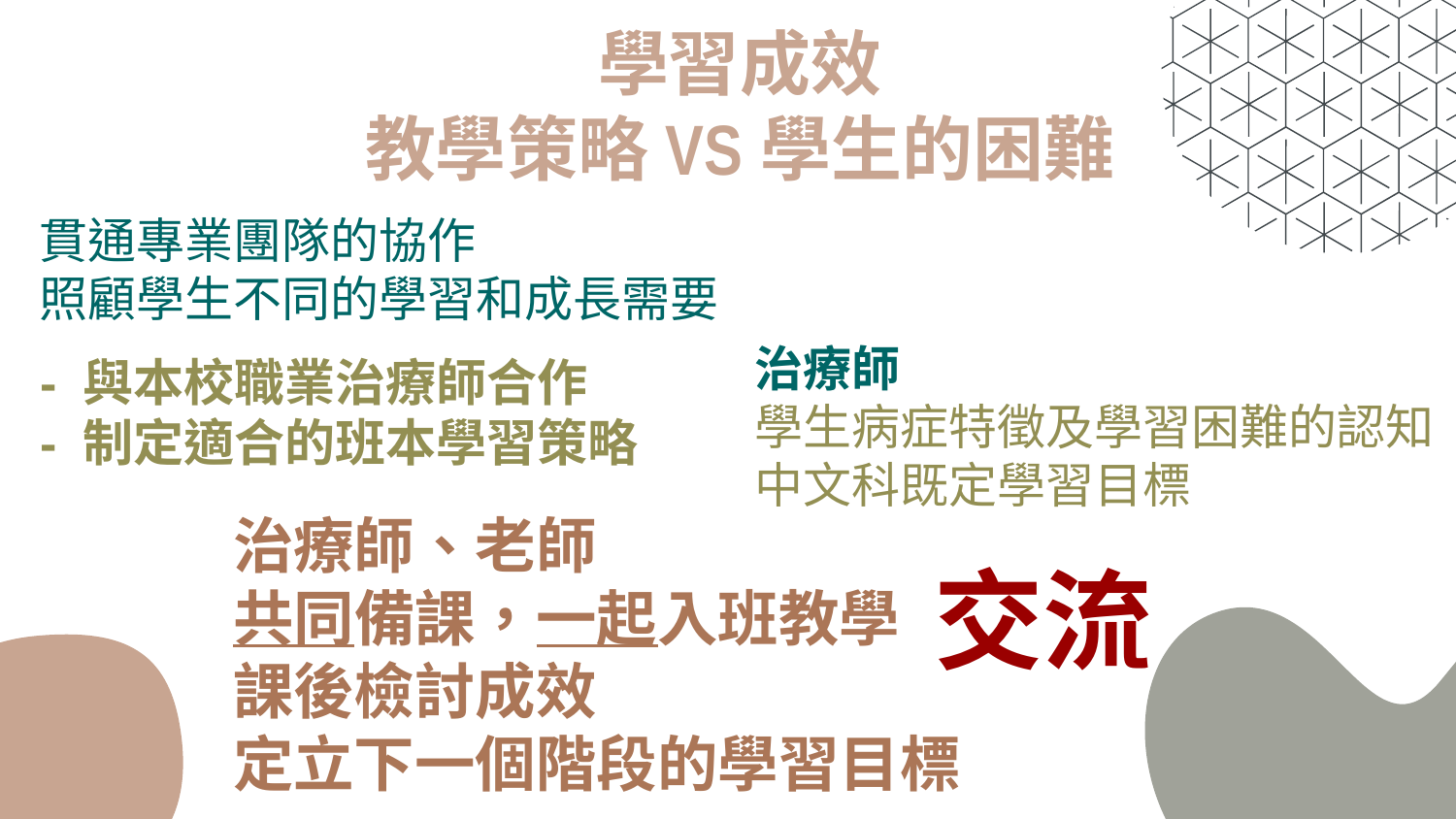

學習成效
教學策略VS學生的困難
貫通專業團隊的協作
照顧學生不同的學習和成長需要
治療師
學生病症特徵及學習困難的認知
中文科既定學習目標
- 與本校職業治療師合作
- 制定適合的班本學習策略
治療師、老師
共同備課，一起入班教學
課後檢討成效
定立下一個階段的學習目標
交流